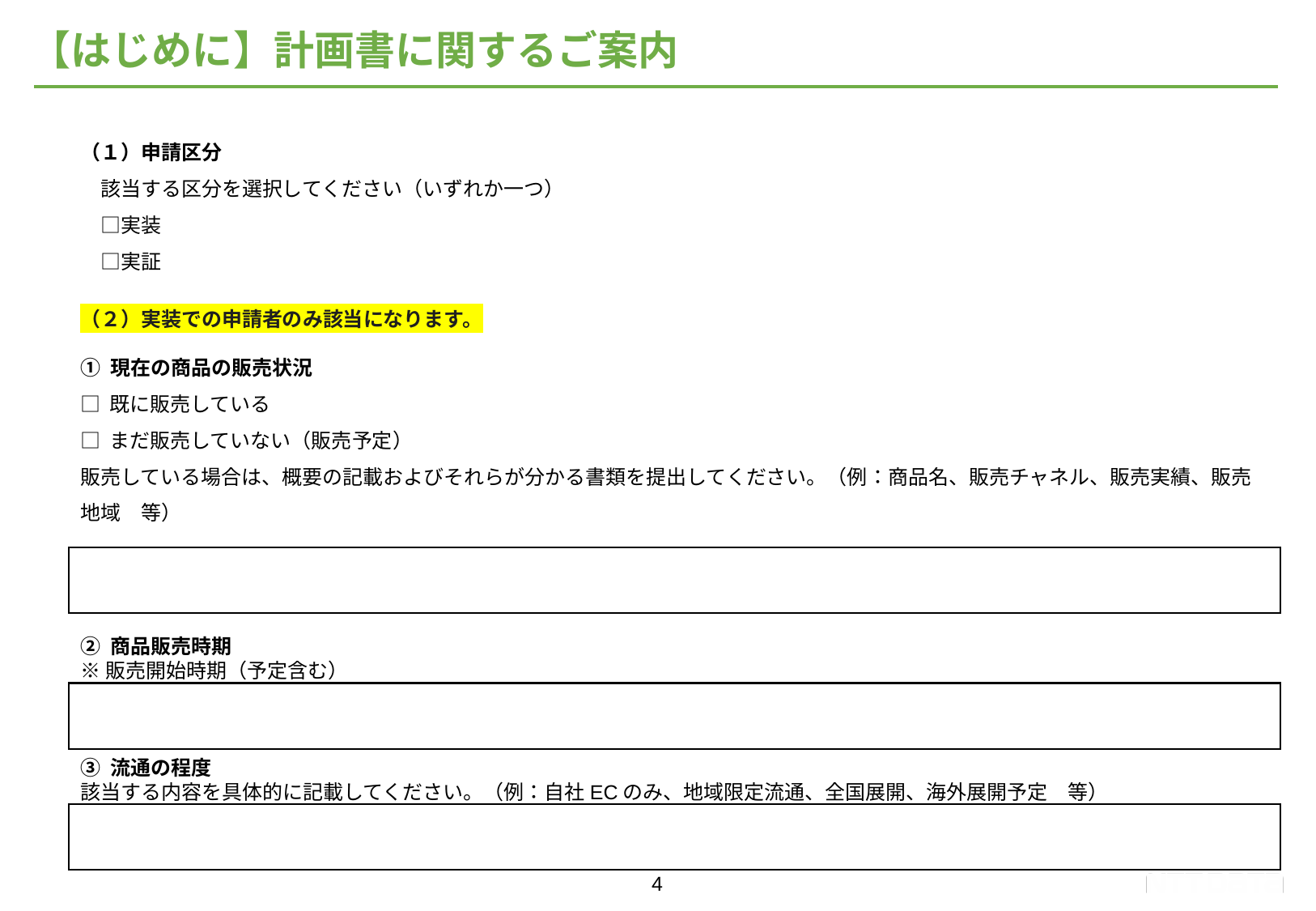

# 【はじめに】計画書に関するご案内
（１）申請区分
　該当する区分を選択してください（いずれか一つ）
　□実装
　□実証
（２）実装での申請者のみ該当になります。
現在の商品の販売状況
□ 既に販売している
□ まだ販売していない（販売予定）
販売している場合は、概要の記載およびそれらが分かる書類を提出してください。（例：商品名、販売チャネル、販売実績、販売地域　等）

商品販売時期
※販売開始時期（予定含む）

流通の程度
該当する内容を具体的に記載してください。（例：自社ECのみ、地域限定流通、全国展開、海外展開予定　等）